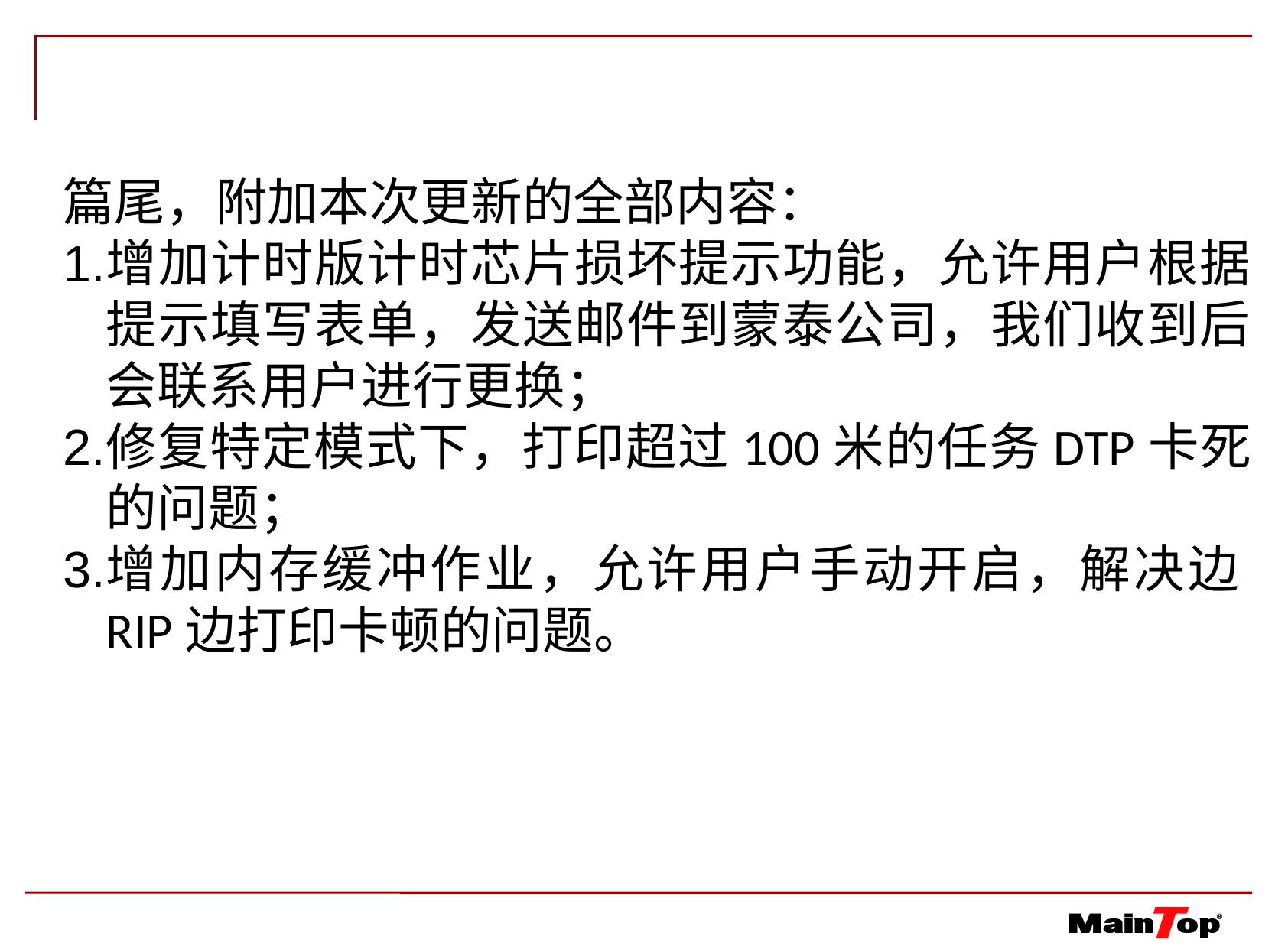

篇尾，附加本次更新的全部内容：
增加计时版计时芯片损坏提示功能，允许用户根据提示填写表单，发送邮件到蒙泰公司，我们收到后会联系用户进行更换；
修复特定模式下，打印超过100米的任务DTP卡死的问题；
增加内存缓冲作业，允许用户手动开启，解决边RIP边打印卡顿的问题。